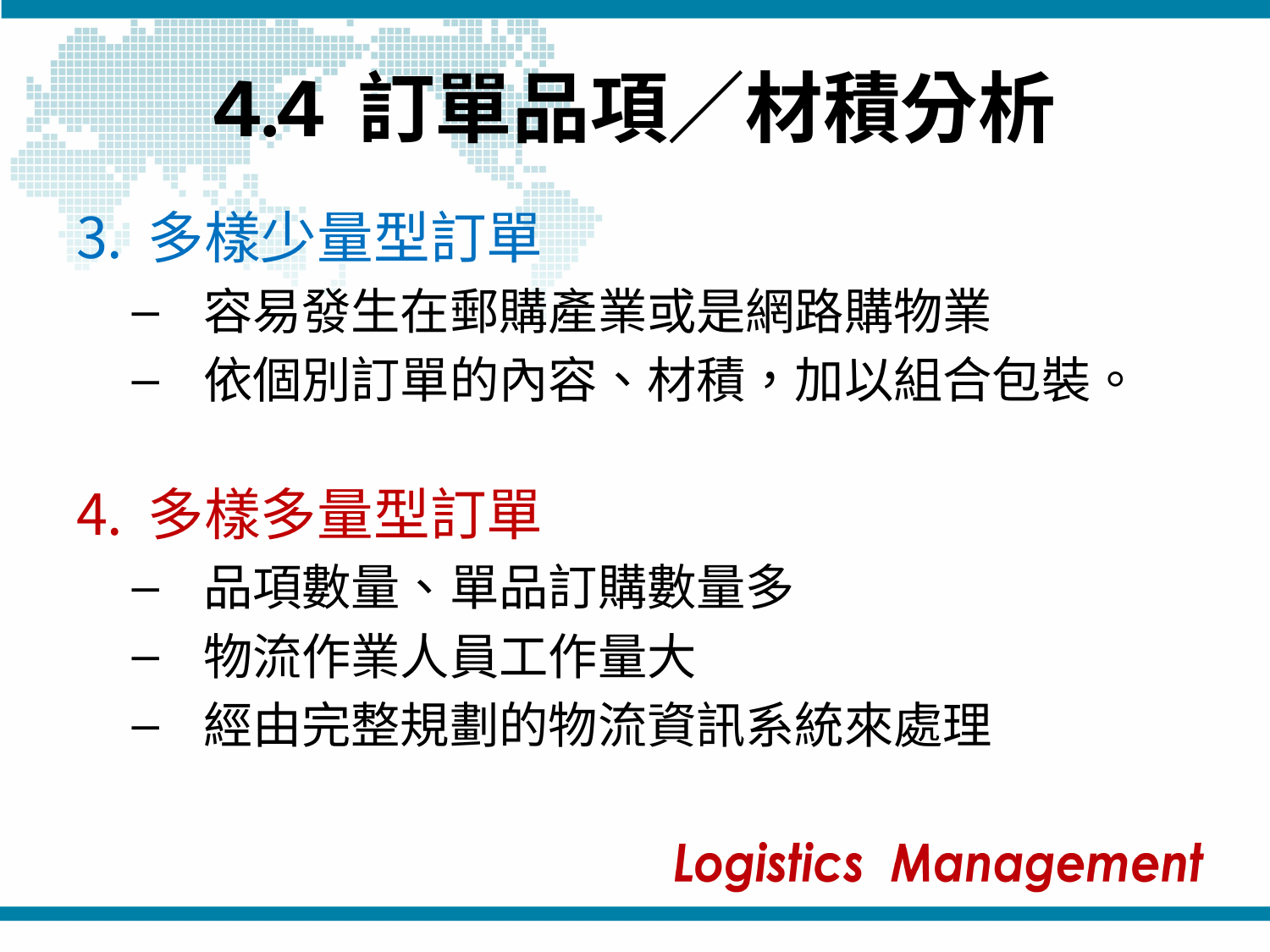

# 4.4 訂單品項／材積分析
多樣少量型訂單
容易發生在郵購產業或是網路購物業
依個別訂單的內容、材積，加以組合包裝。

多樣多量型訂單
品項數量、單品訂購數量多
物流作業人員工作量大
經由完整規劃的物流資訊系統來處理